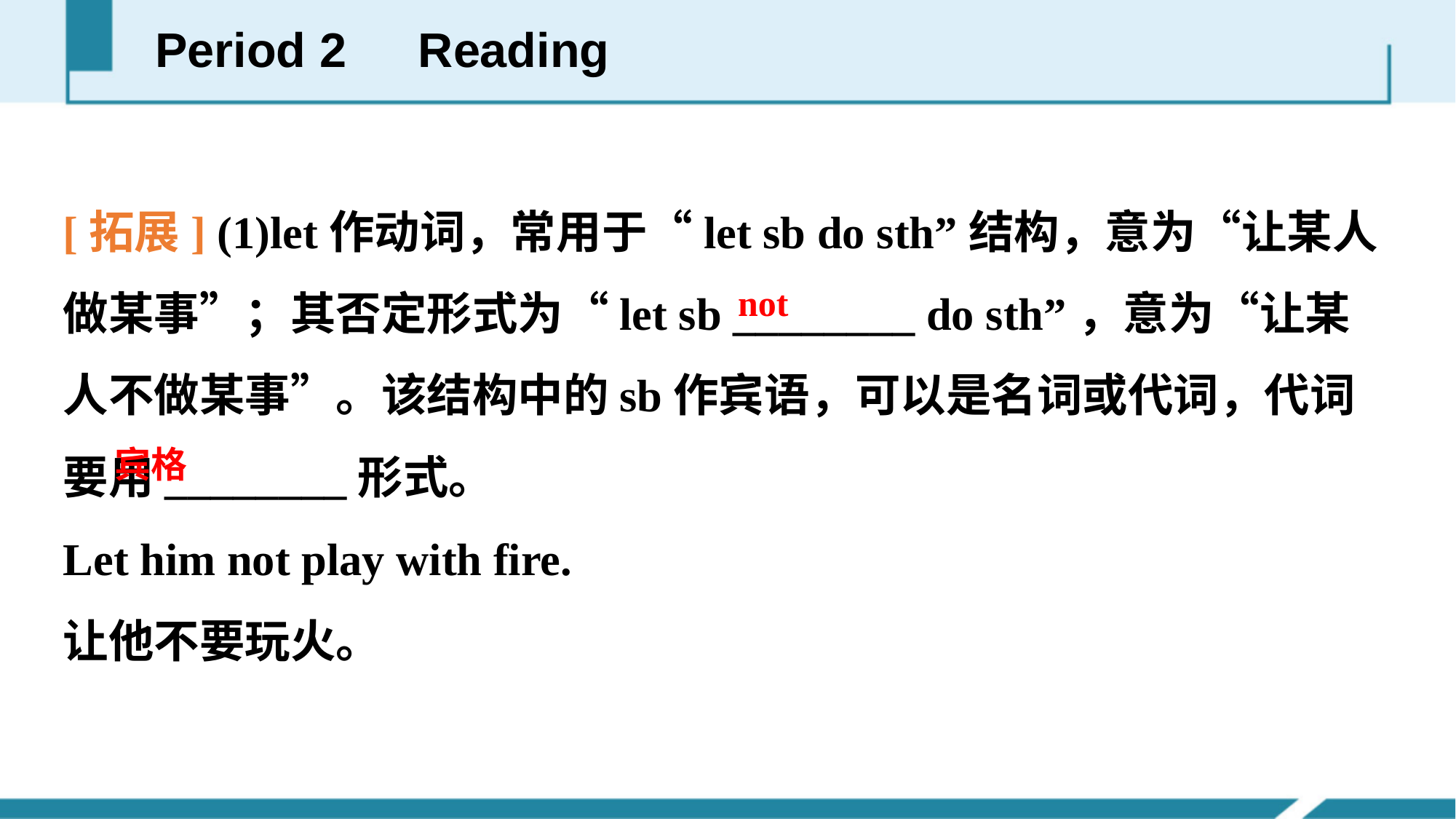

Period 2　Reading
[拓展] (1)let作动词，常用于“let sb do sth”结构，意为“让某人做某事”；其否定形式为“let sb ________ do sth”，意为“让某人不做某事”。该结构中的sb作宾语，可以是名词或代词，代词要用________形式。
Let him not play with fire.
让他不要玩火。
not
宾格